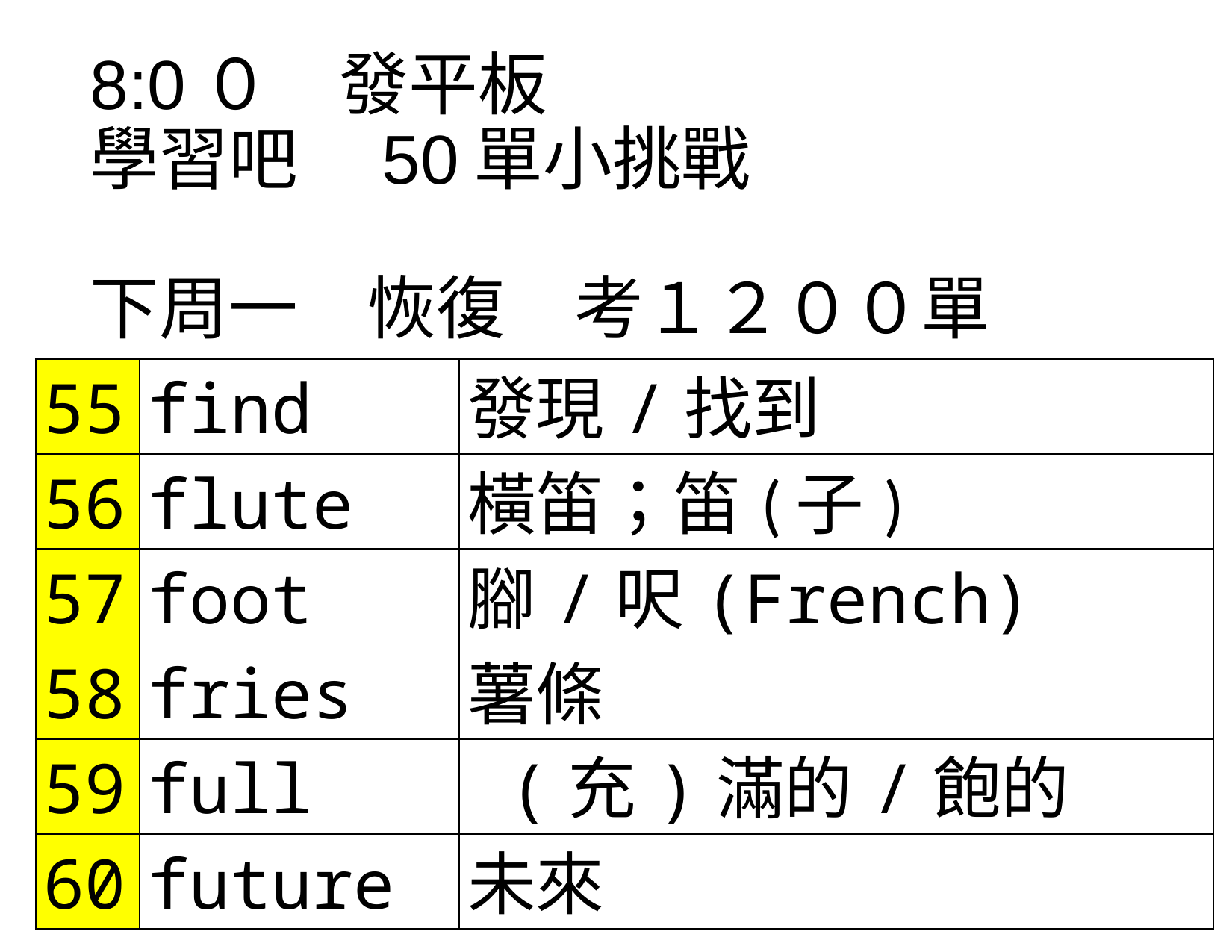

# 8:0０　發平板 學習吧　50單小挑戰 下周一　恢復　考１２００單
| 55 | find | 發現/找到 |
| --- | --- | --- |
| 56 | flute | 橫笛；笛(子) |
| 57 | foot | 腳/呎(French) |
| 58 | fries | 薯條 |
| 59 | full | (充)滿的/飽的 |
| 60 | future | 未來 |